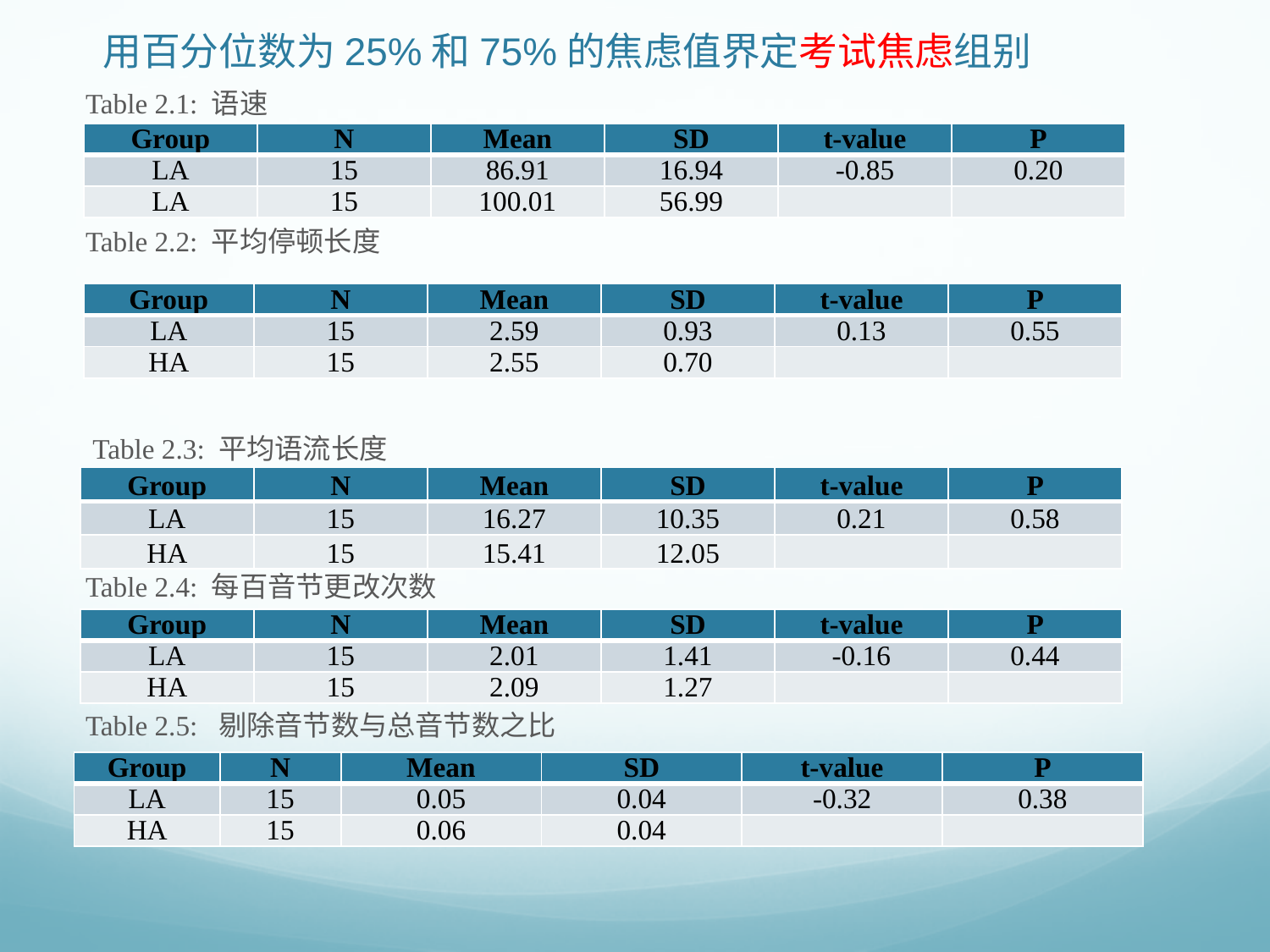

# 用百分位数为25%和75%的焦虑值界定考试焦虑组别
     Table 2.1: 语速

     Table 2.2: 平均停顿长度

      Table 2.3: 平均语流长度

     Table 2.4: 每百音节更改次数

     Table 2.5:  剔除音节数与总音节数之比

| Group | N | Mean | SD | t-value | P |
| --- | --- | --- | --- | --- | --- |
| LA | 15 | 86.91 | 16.94 | -0.85 | 0.20 |
| LA | 15 | 100.01 | 56.99 |  |  |
| Group | N | Mean | SD | t-value | P |
| --- | --- | --- | --- | --- | --- |
| LA | 15 | 2.59 | 0.93 | 0.13 | 0.55 |
| HA | 15 | 2.55 | 0.70 |  |  |
| Group | N | Mean | SD | t-value | P |
| --- | --- | --- | --- | --- | --- |
| LA | 15 | 16.27 | 10.35 | 0.21 | 0.58 |
| HA | 15 | 15.41 | 12.05 |  |  |
| Group | N | Mean | SD | t-value | P |
| --- | --- | --- | --- | --- | --- |
| LA | 15 | 2.01 | 1.41 | -0.16 | 0.44 |
| HA | 15 | 2.09 | 1.27 |  |  |
| Group | N | Mean | SD | t-value | P |
| --- | --- | --- | --- | --- | --- |
| LA | 15 | 0.05 | 0.04 | -0.32 | 0.38 |
| HA | 15 | 0.06 | 0.04 |  |  |